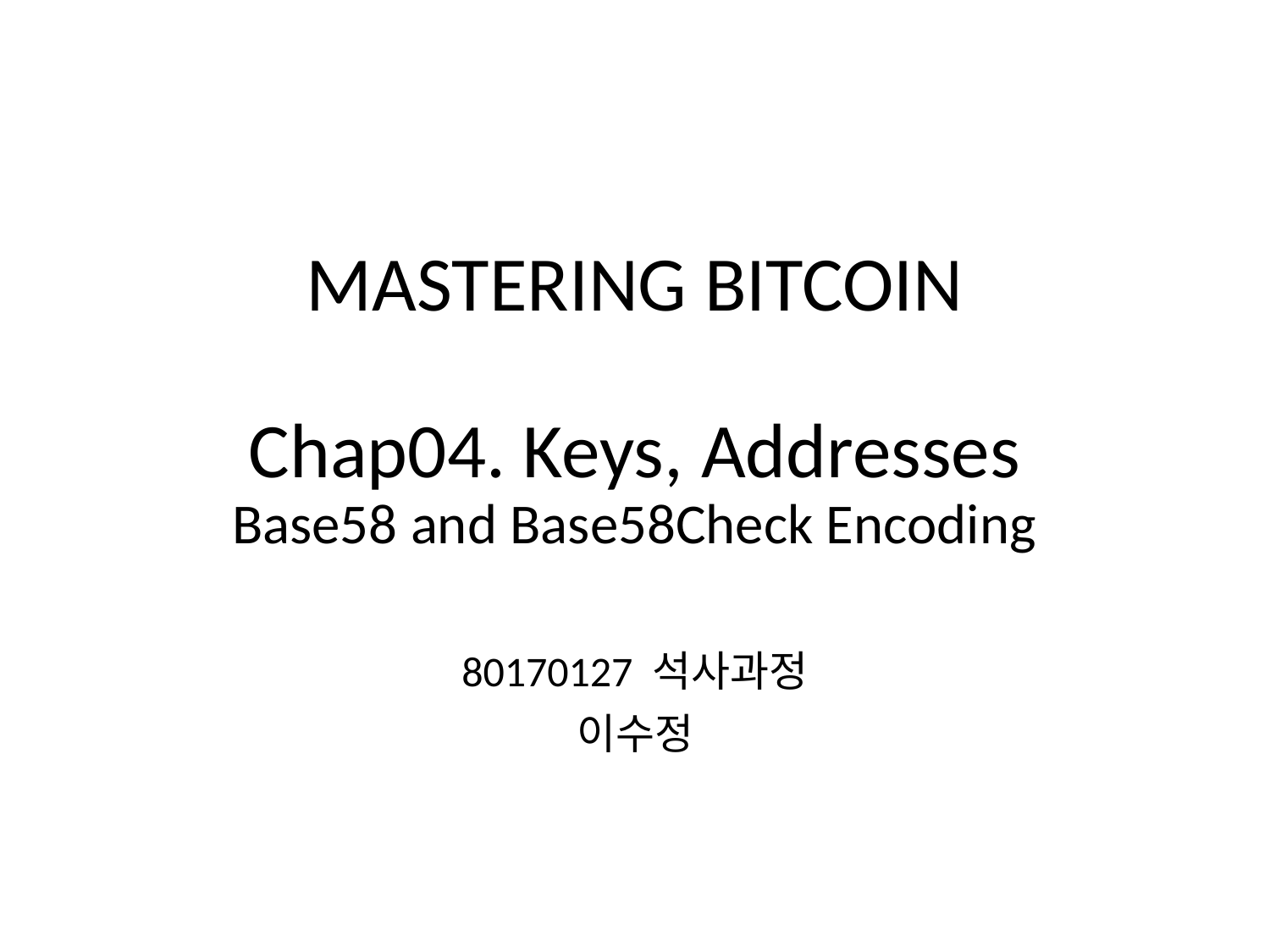

# MASTERING BITCOIN Chap04. Keys, Addresses Base58 and Base58Check Encoding

80170127 석사과정
이수정